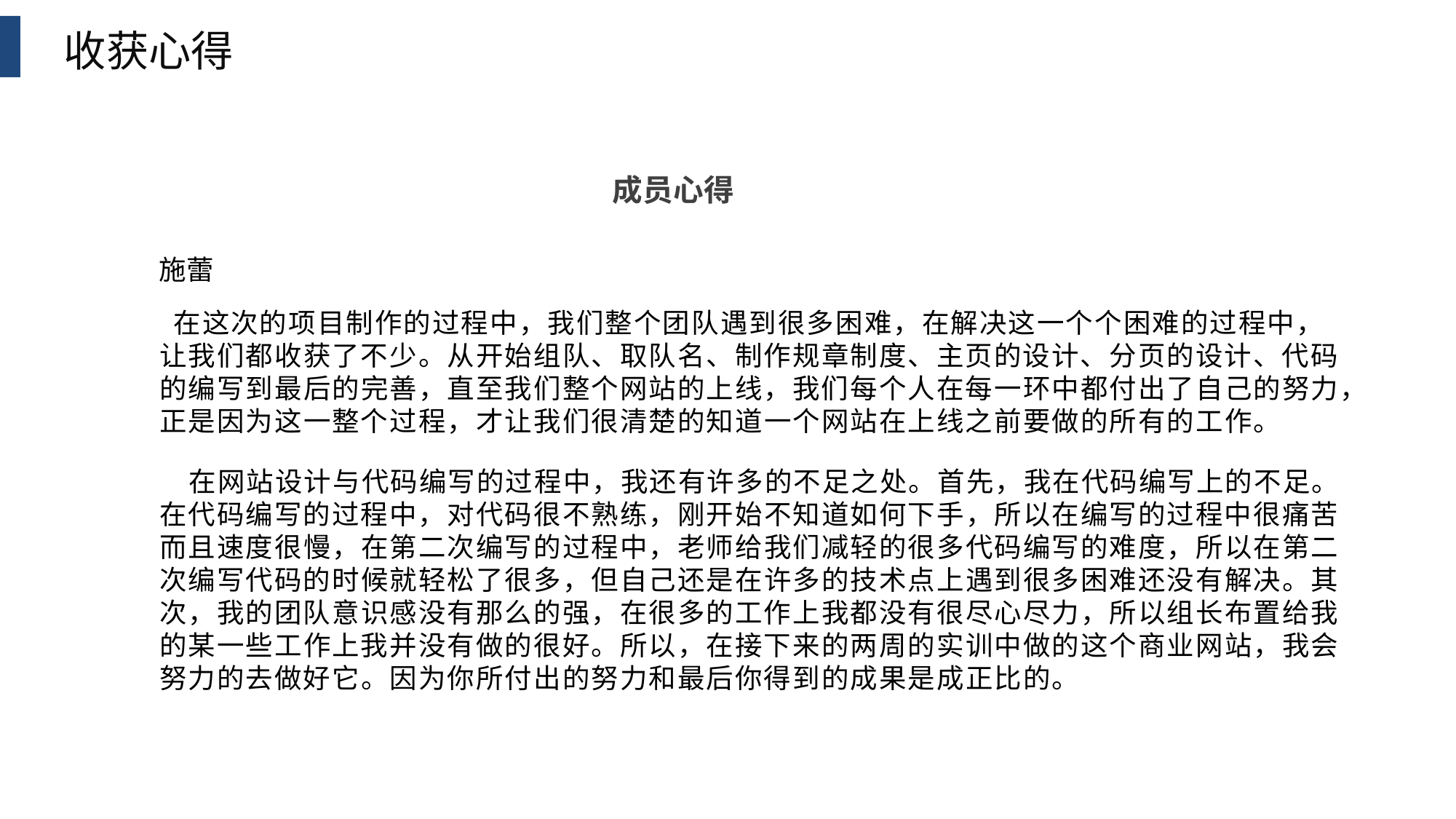

收获心得
成员心得
施蕾
 在这次的项目制作的过程中，我们整个团队遇到很多困难，在解决这一个个困难的过程中，让我们都收获了不少。从开始组队、取队名、制作规章制度、主页的设计、分页的设计、代码的编写到最后的完善，直至我们整个网站的上线，我们每个人在每一环中都付出了自己的努力，正是因为这一整个过程，才让我们很清楚的知道一个网站在上线之前要做的所有的工作。
   在网站设计与代码编写的过程中，我还有许多的不足之处。首先，我在代码编写上的不足。在代码编写的过程中，对代码很不熟练，刚开始不知道如何下手，所以在编写的过程中很痛苦而且速度很慢，在第二次编写的过程中，老师给我们减轻的很多代码编写的难度，所以在第二次编写代码的时候就轻松了很多，但自己还是在许多的技术点上遇到很多困难还没有解决。其次，我的团队意识感没有那么的强，在很多的工作上我都没有很尽心尽力，所以组长布置给我的某一些工作上我并没有做的很好。所以，在接下来的两周的实训中做的这个商业网站，我会努力的去做好它。因为你所付出的努力和最后你得到的成果是成正比的。
YOU TEXT IN HERE